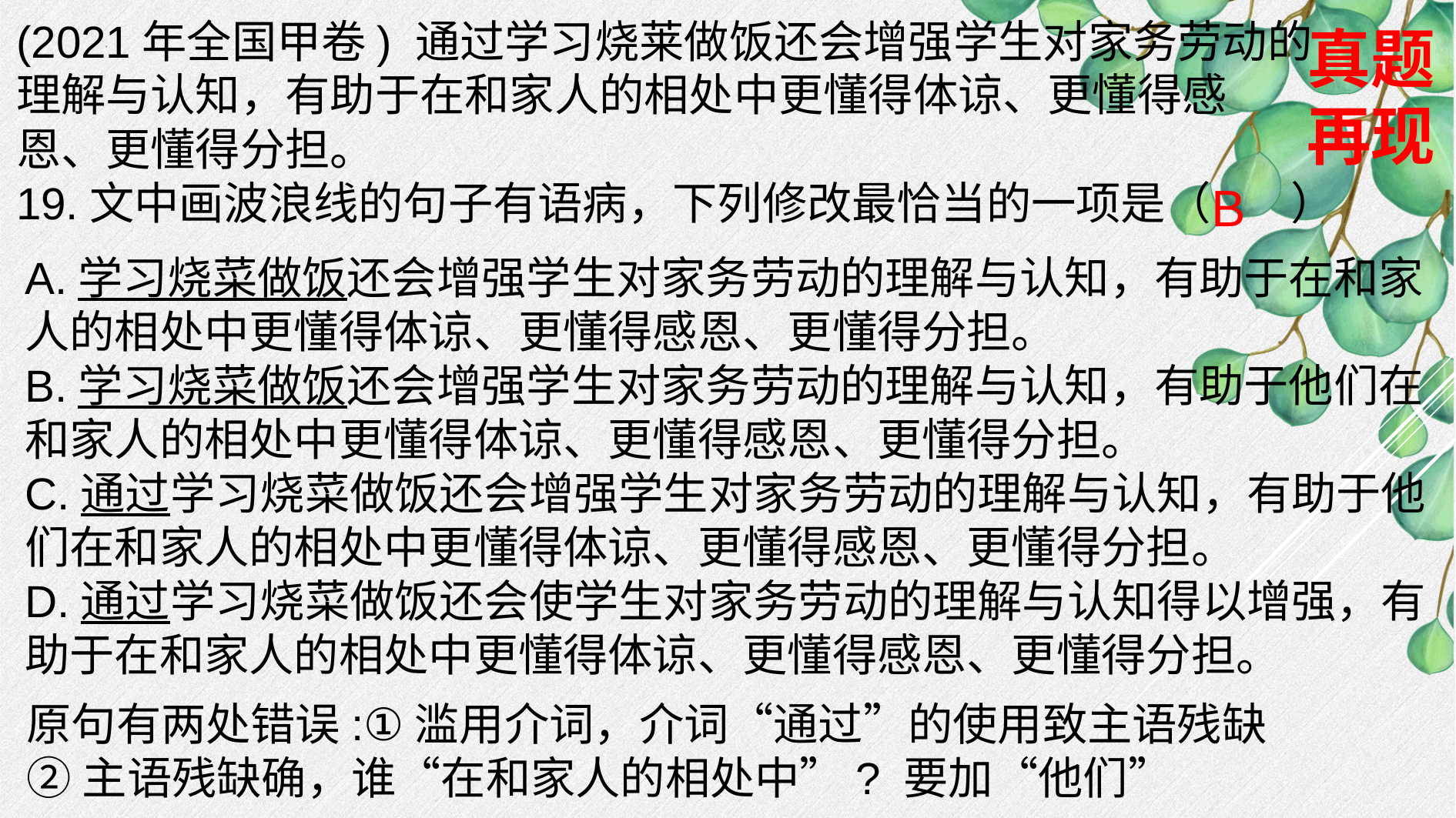

(2021年全国甲卷) 通过学习烧莱做饭还会增强学生对家务劳动的
理解与认知，有助于在和家人的相处中更懂得体谅、更懂得感
恩、更懂得分担。
19.文中画波浪线的句子有语病，下列修改最恰当的一项是（        ）
真题
再现
B
A.学习烧菜做饭还会增强学生对家务劳动的理解与认知，有助于在和家人的相处中更懂得体谅、更懂得感恩、更懂得分担。
B.学习烧菜做饭还会增强学生对家务劳动的理解与认知，有助于他们在和家人的相处中更懂得体谅、更懂得感恩、更懂得分担。
C.通过学习烧菜做饭还会增强学生对家务劳动的理解与认知，有助于他们在和家人的相处中更懂得体谅、更懂得感恩、更懂得分担。
D.通过学习烧菜做饭还会使学生对家务劳动的理解与认知得以增强，有助于在和家人的相处中更懂得体谅、更懂得感恩、更懂得分担。
原句有两处错误:①滥用介词，介词“通过”的使用致主语残缺
②主语残缺确，谁“在和家人的相处中”? 要加“他们”